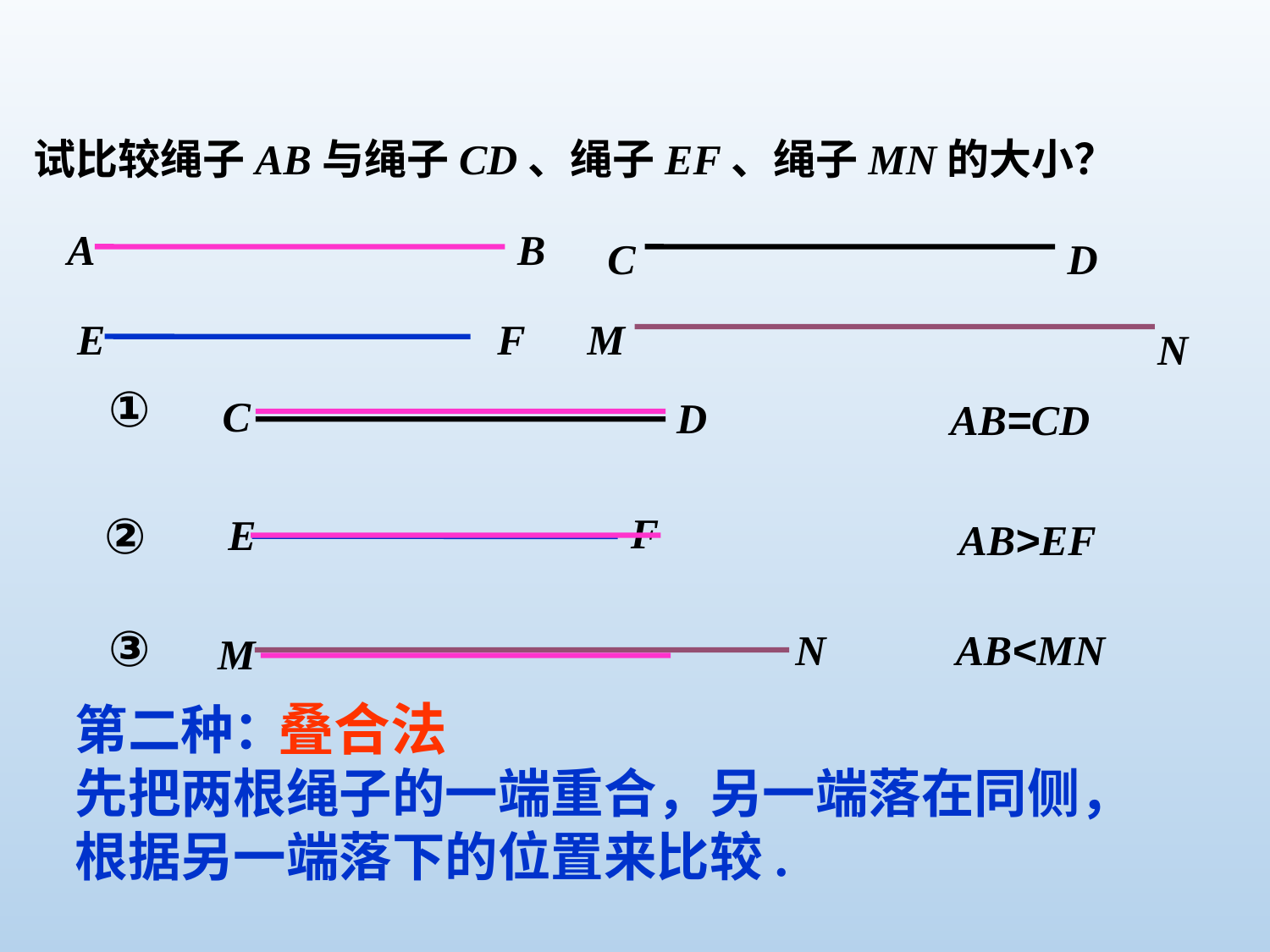

试比较绳子AB与绳子CD、绳子EF、绳子MN的大小？
A
B

C
D

E
F

M
N

①
C
D

AB=CD

②
F
E

AB>EF
③
AB<MN
N
M

叠合法
第二种：
先把两根绳子的一端重合，另一端落在同侧，根据另一端落下的位置来比较.